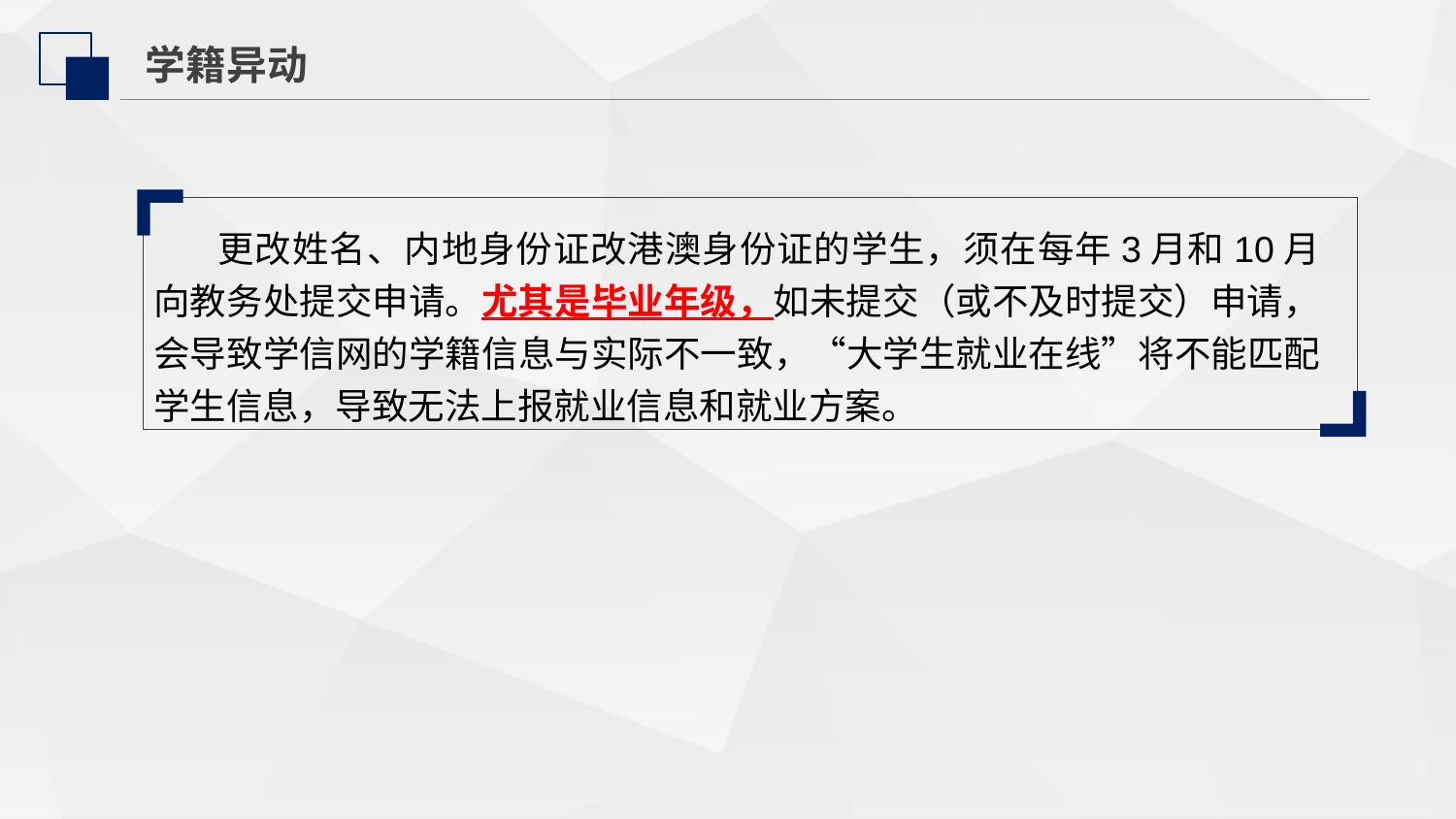

学籍异动

      更改姓名、内地身份证改港澳身份证的学生，须在每年3月和10月向教务处提交申请。尤其是毕业年级，如未提交（或不及时提交）申请，会导致学信网的学籍信息与实际不一致，“大学生就业在线”将不能匹配学生信息，导致无法上报就业信息和就业方案。